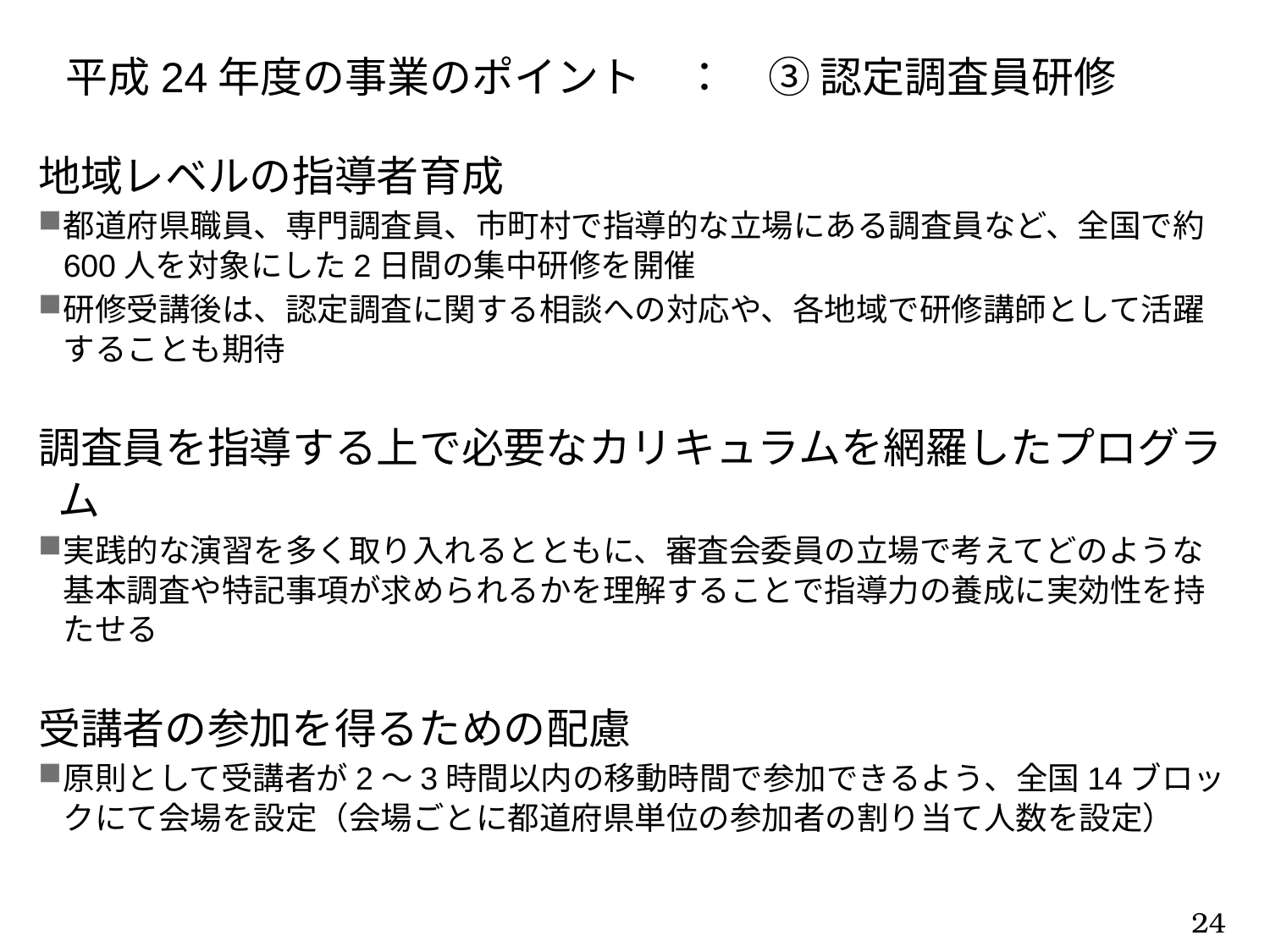

平成24年度の事業のポイント　：　③ 認定調査員研修
地域レベルの指導者育成
都道府県職員、専門調査員、市町村で指導的な立場にある調査員など、全国で約600人を対象にした2日間の集中研修を開催
研修受講後は、認定調査に関する相談への対応や、各地域で研修講師として活躍することも期待

調査員を指導する上で必要なカリキュラムを網羅したプログラム
実践的な演習を多く取り入れるとともに、審査会委員の立場で考えてどのような基本調査や特記事項が求められるかを理解することで指導力の養成に実効性を持たせる

受講者の参加を得るための配慮
原則として受講者が2～3時間以内の移動時間で参加できるよう、全国14ブロックにて会場を設定（会場ごとに都道府県単位の参加者の割り当て人数を設定）